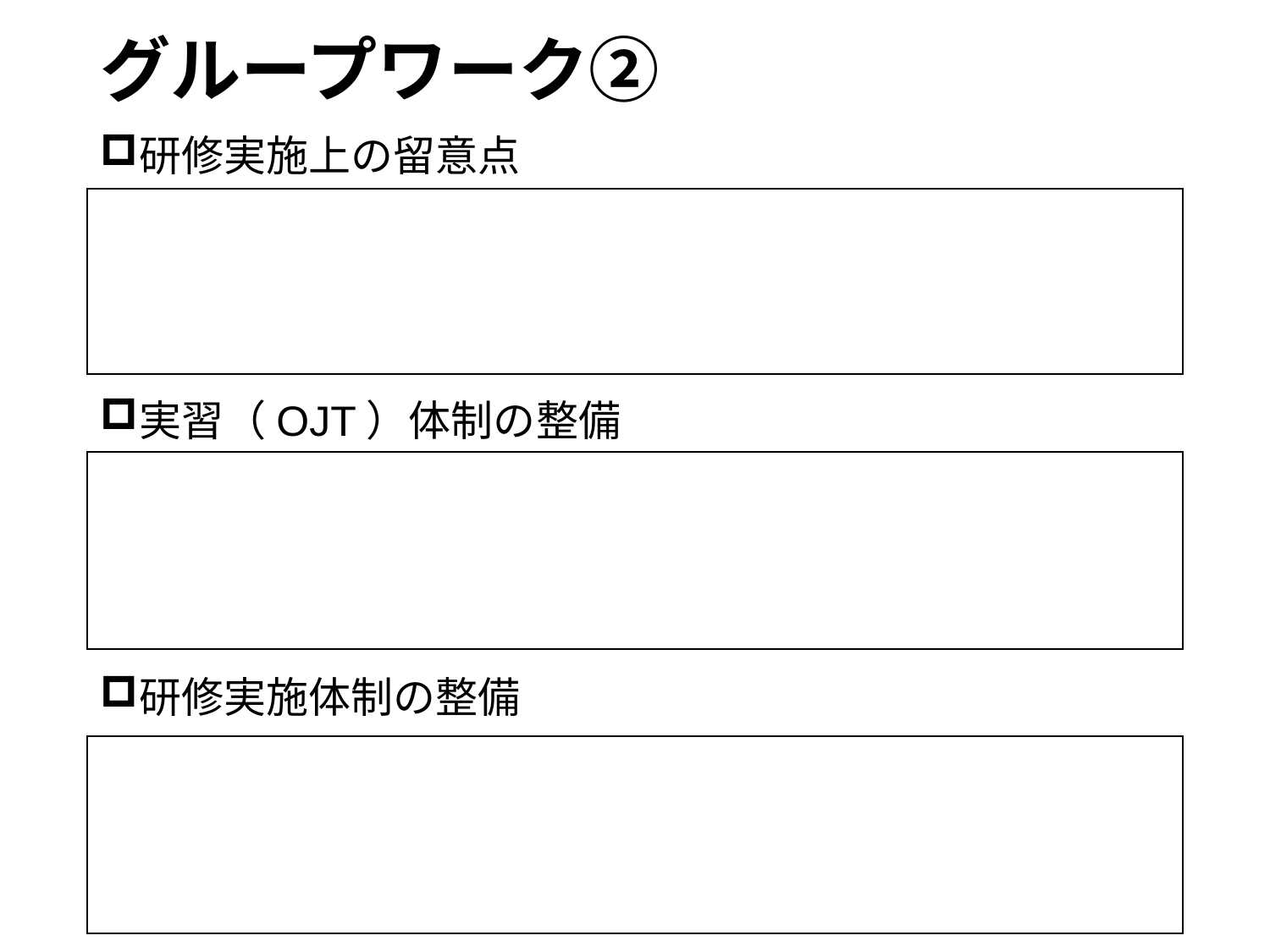

# グループワーク②
研修実施上の留意点

実習（OJT）体制の整備

研修実施体制の整備